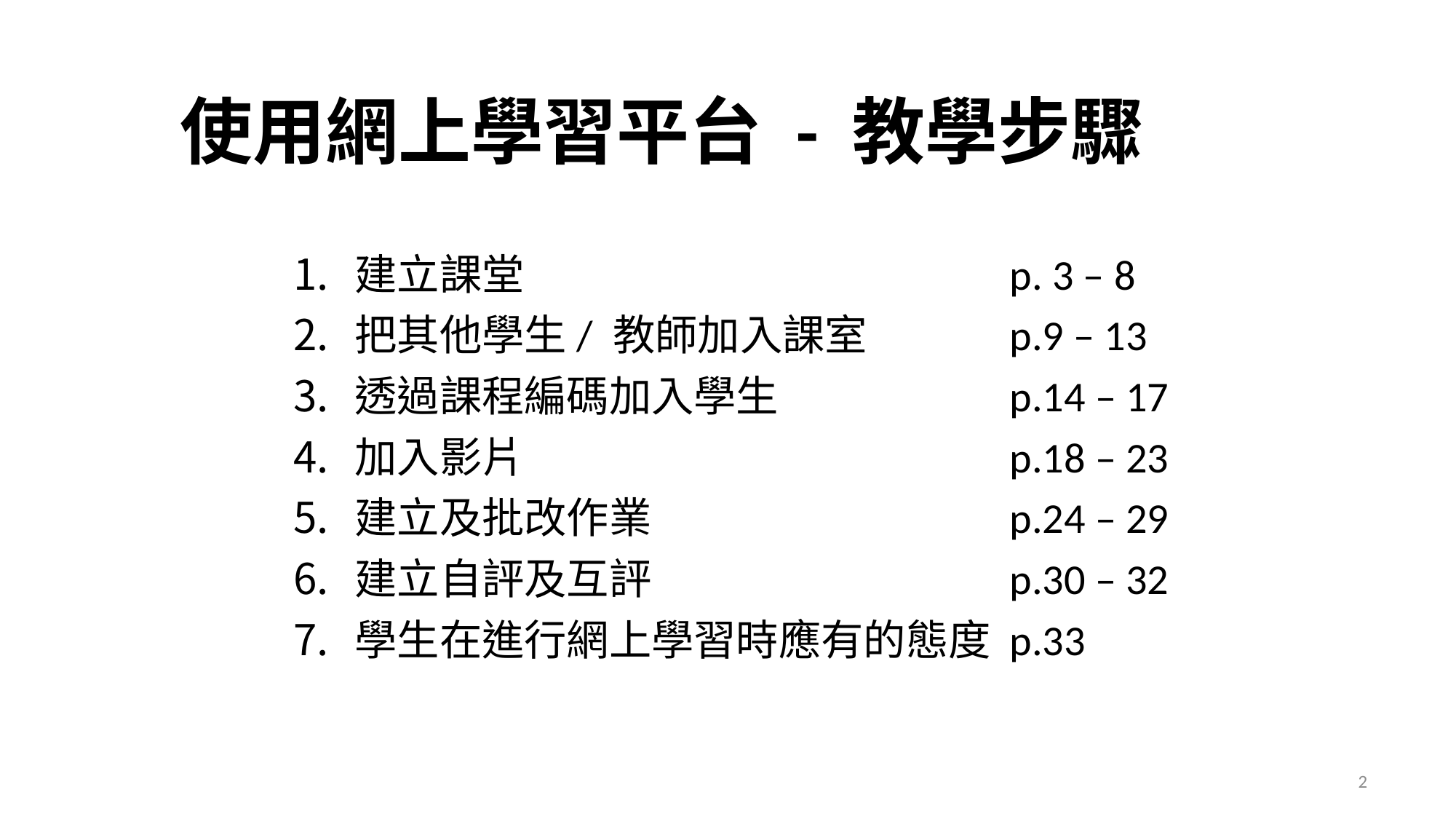

# 使用網上學習平台 - 教學步驟
建立課堂 			  		p. 3 – 8
把其他學生/ 教師加入課室		p.9 – 13
透過課程編碼加入學生			p.14 – 17
加入影片					p.18 – 23
建立及批改作業				p.24 – 29
建立自評及互評				p.30 – 32
學生在進行網上學習時應有的態度	p.33

2